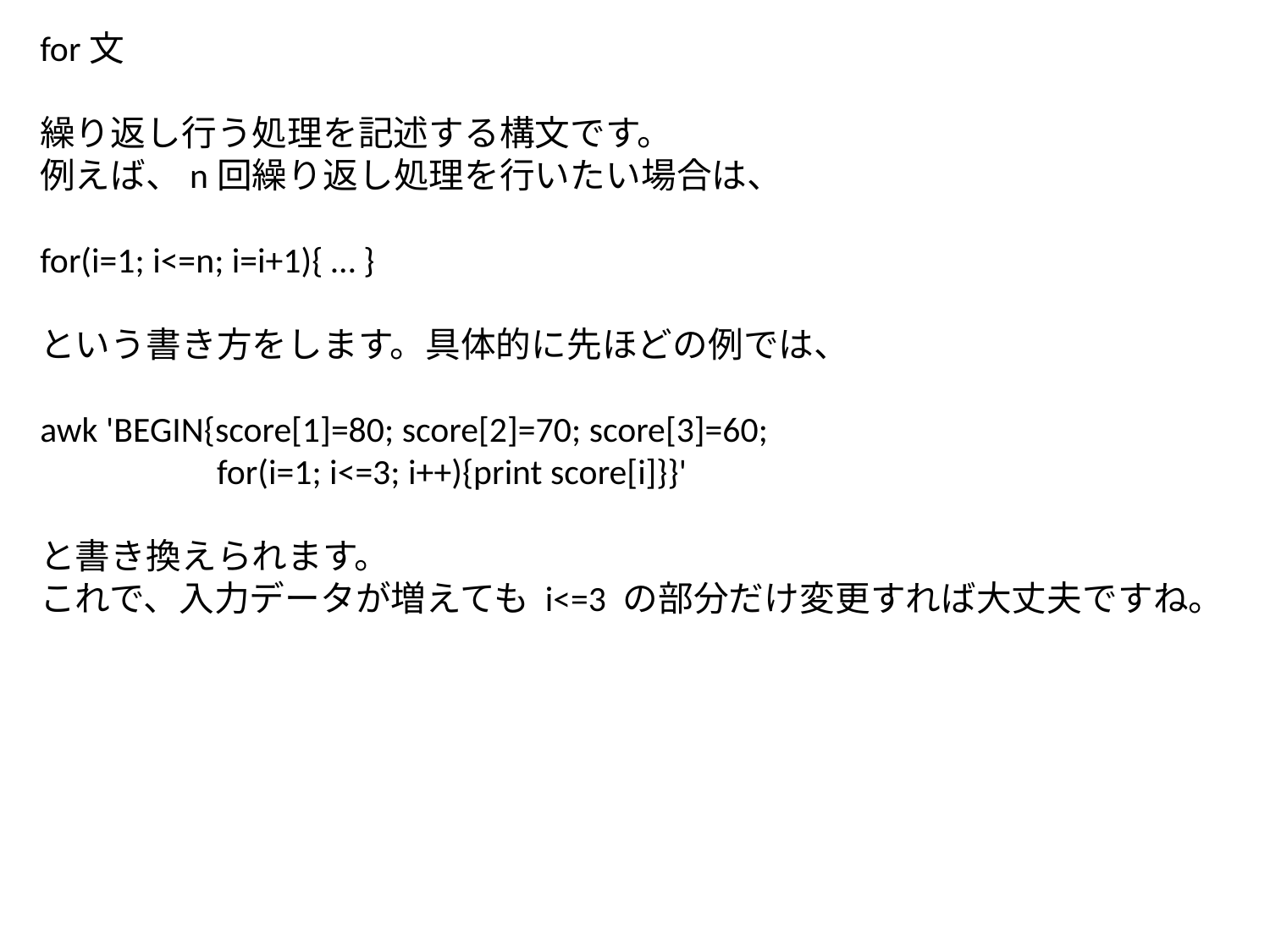

for文

繰り返し行う処理を記述する構文です。
例えば、n回繰り返し処理を行いたい場合は、

for(i=1; i<=n; i=i+1){ … }

という書き方をします。具体的に先ほどの例では、

awk 'BEGIN{score[1]=80; score[2]=70; score[3]=60;
                      for(i=1; i<=3; i++){print score[i]}}'

と書き換えられます。
これで、入力データが増えても i<=3 の部分だけ変更すれば大丈夫ですね。